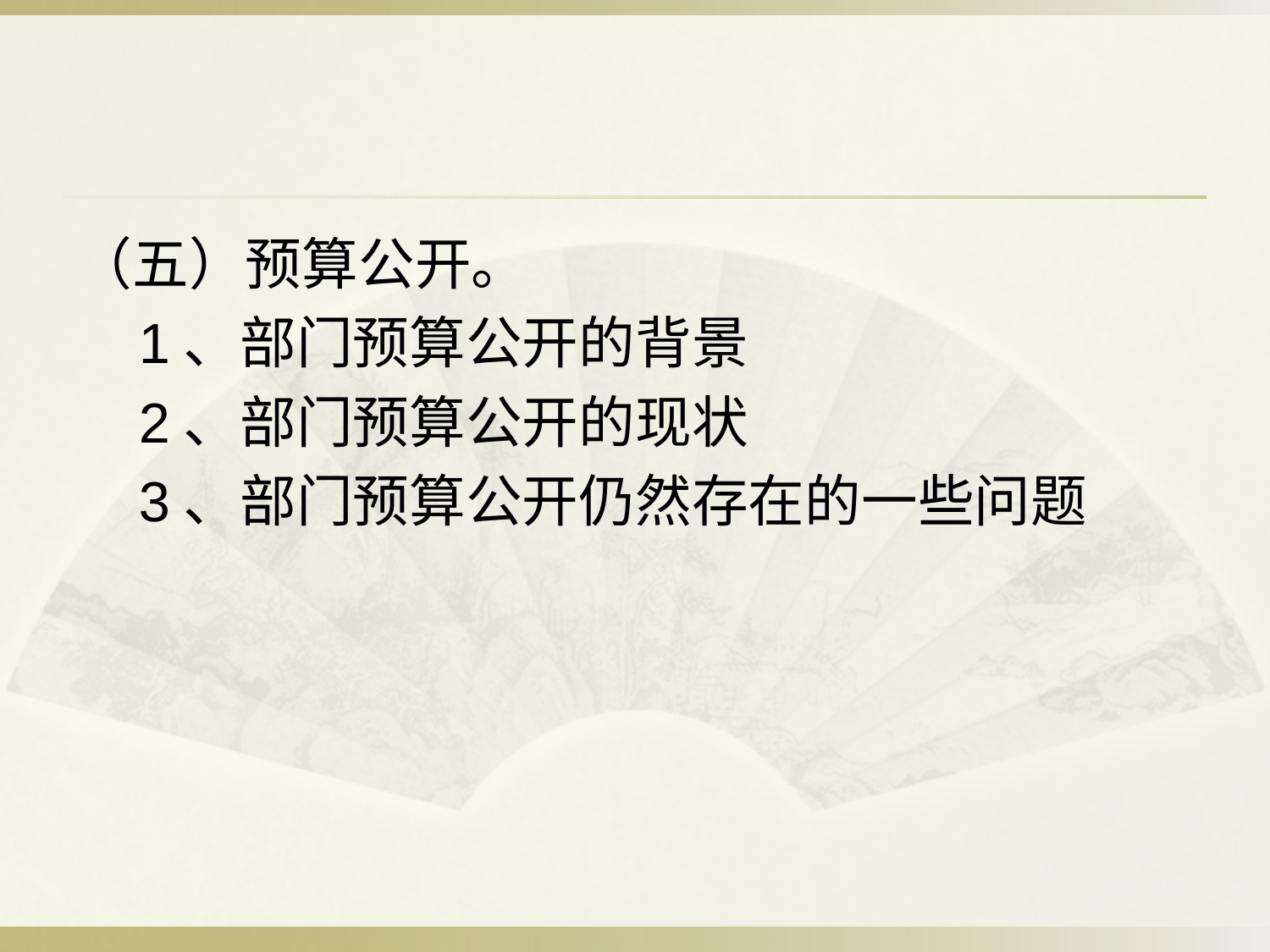

#
（五）预算公开。
    1、部门预算公开的背景
    2、部门预算公开的现状
    3、部门预算公开仍然存在的一些问题